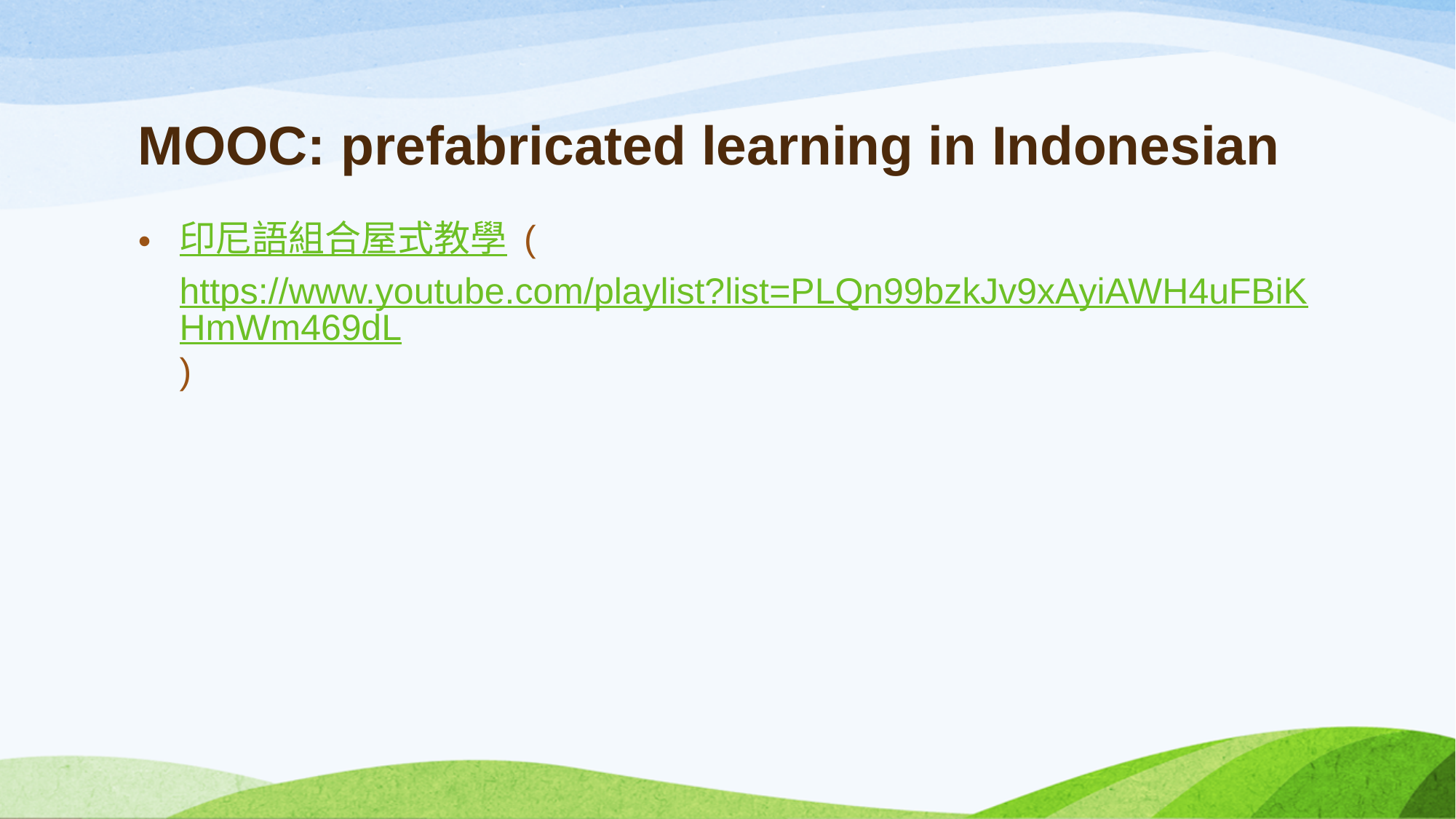

# MOOC: prefabricated learning in Indonesian
印尼語組合屋式教學 (https://www.youtube.com/playlist?list=PLQn99bzkJv9xAyiAWH4uFBiKHmWm469dL)